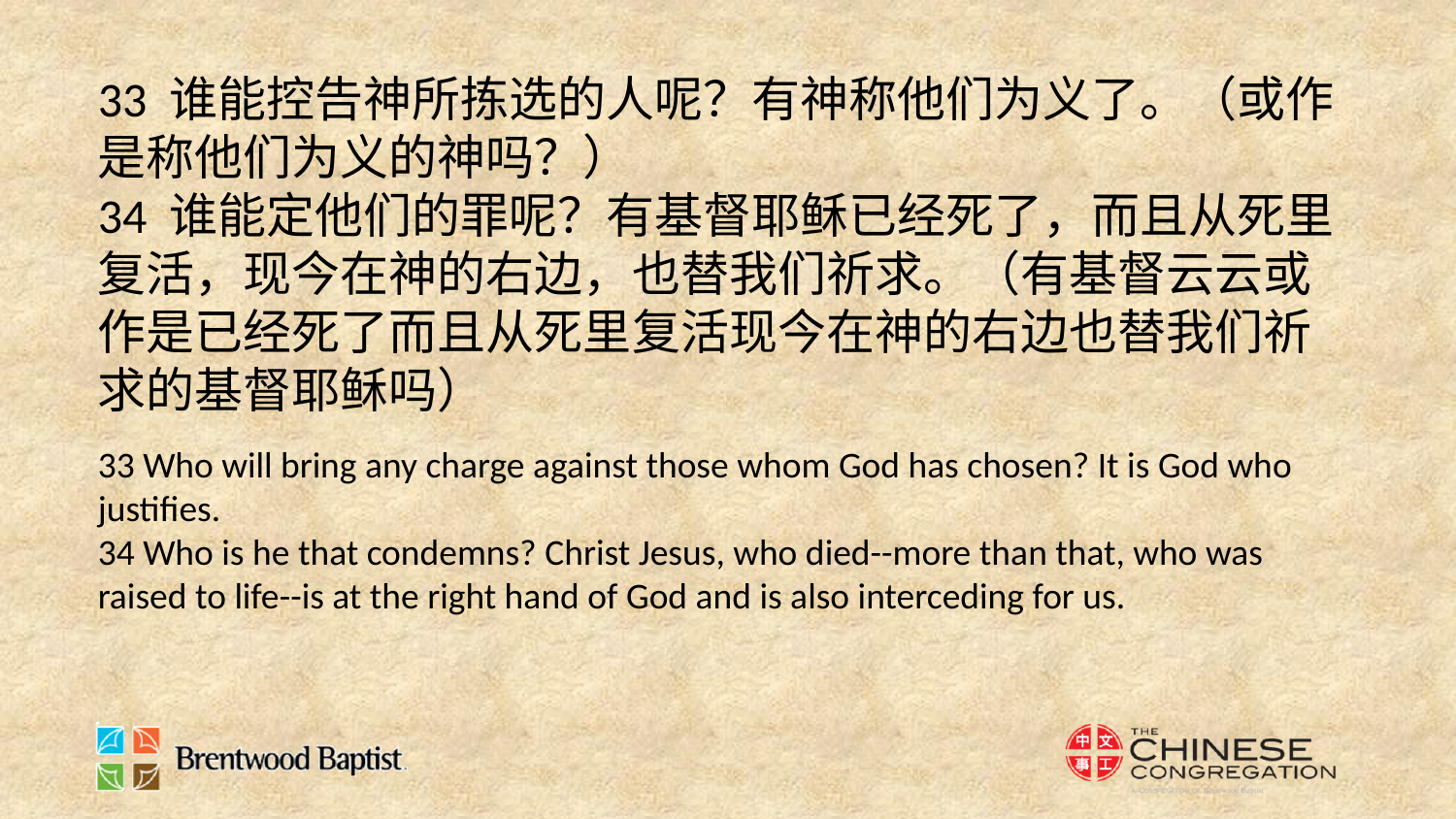

33 谁能控告神所拣选的人呢？有神称他们为义了。（或作是称他们为义的神吗？）
34 谁能定他们的罪呢？有基督耶稣已经死了，而且从死里复活，现今在神的右边，也替我们祈求。（有基督云云或作是已经死了而且从死里复活现今在神的右边也替我们祈求的基督耶稣吗）

33 Who will bring any charge against those whom God has chosen? It is God who justifies.
34 Who is he that condemns? Christ Jesus, who died--more than that, who was raised to life--is at the right hand of God and is also interceding for us.